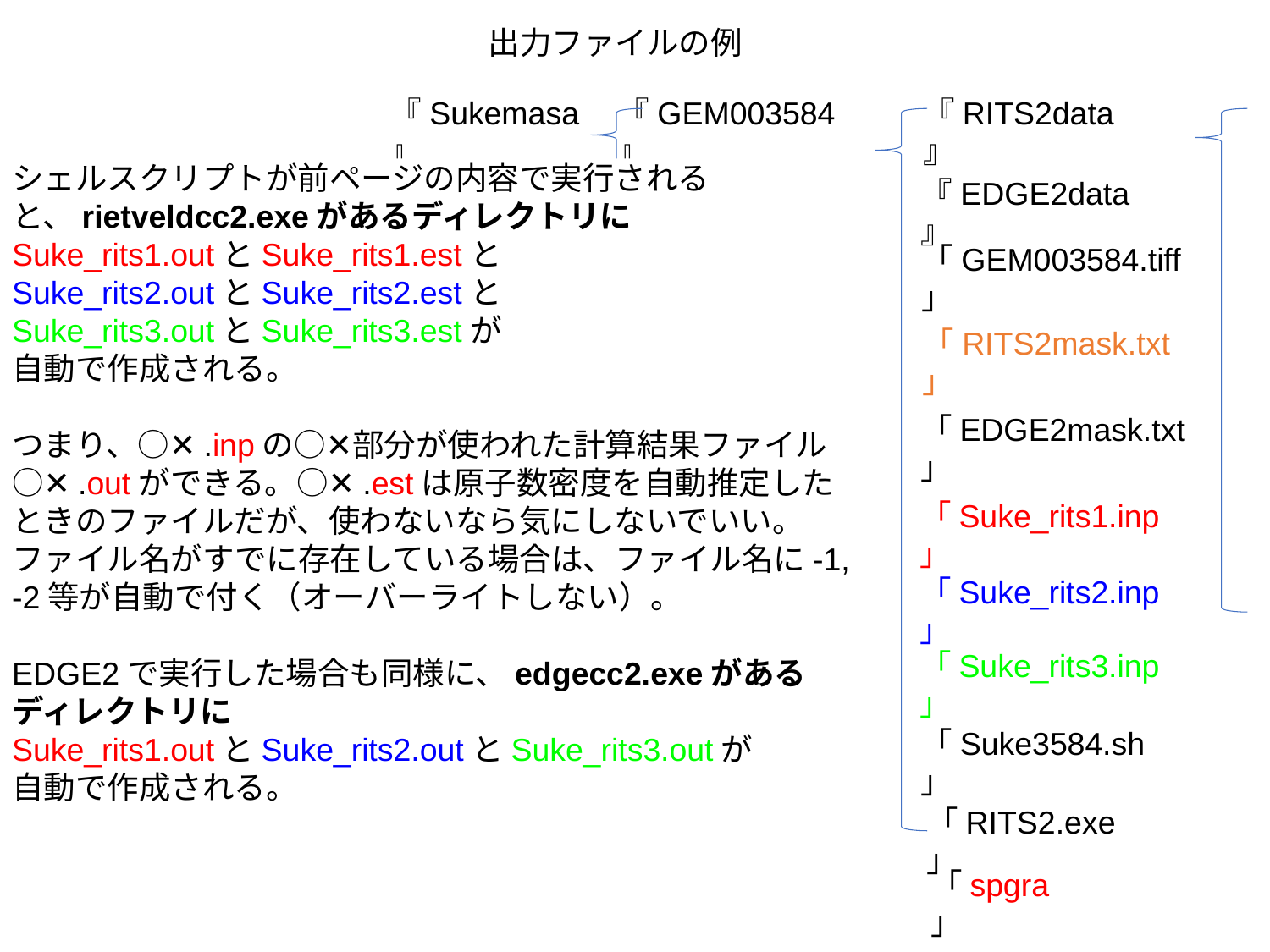

出力ファイルの例
『Sukemasa』
『GEM003584』
『RITS2data』

シェルスクリプトが前ページの内容で実行されると、rietveldcc2.exeがあるディレクトリに
Suke_rits1.outとSuke_rits1.estと
Suke_rits2.outとSuke_rits2.estと
Suke_rits3.outとSuke_rits3.estが
自動で作成される。

つまり、○✕.inpの○✕部分が使われた計算結果ファイル○✕.outができる。○✕.estは原子数密度を自動推定したときのファイルだが、使わないなら気にしないでいい。
ファイル名がすでに存在している場合は、ファイル名に-1, -2等が自動で付く（オーバーライトしない）。

EDGE2で実行した場合も同様に、edgecc2.exeがあるディレクトリに
Suke_rits1.outとSuke_rits2.outとSuke_rits3.outが
自動で作成される。

『EDGE2data』
「GEM003584.tiff」
「RITS2mask.txt」
「EDGE2mask.txt」
「Suke_rits1.inp」
「Suke_rits2.inp」
「Suke_rits3.inp」
「Suke3584.sh」
「RITS2.exe」
「spgra」